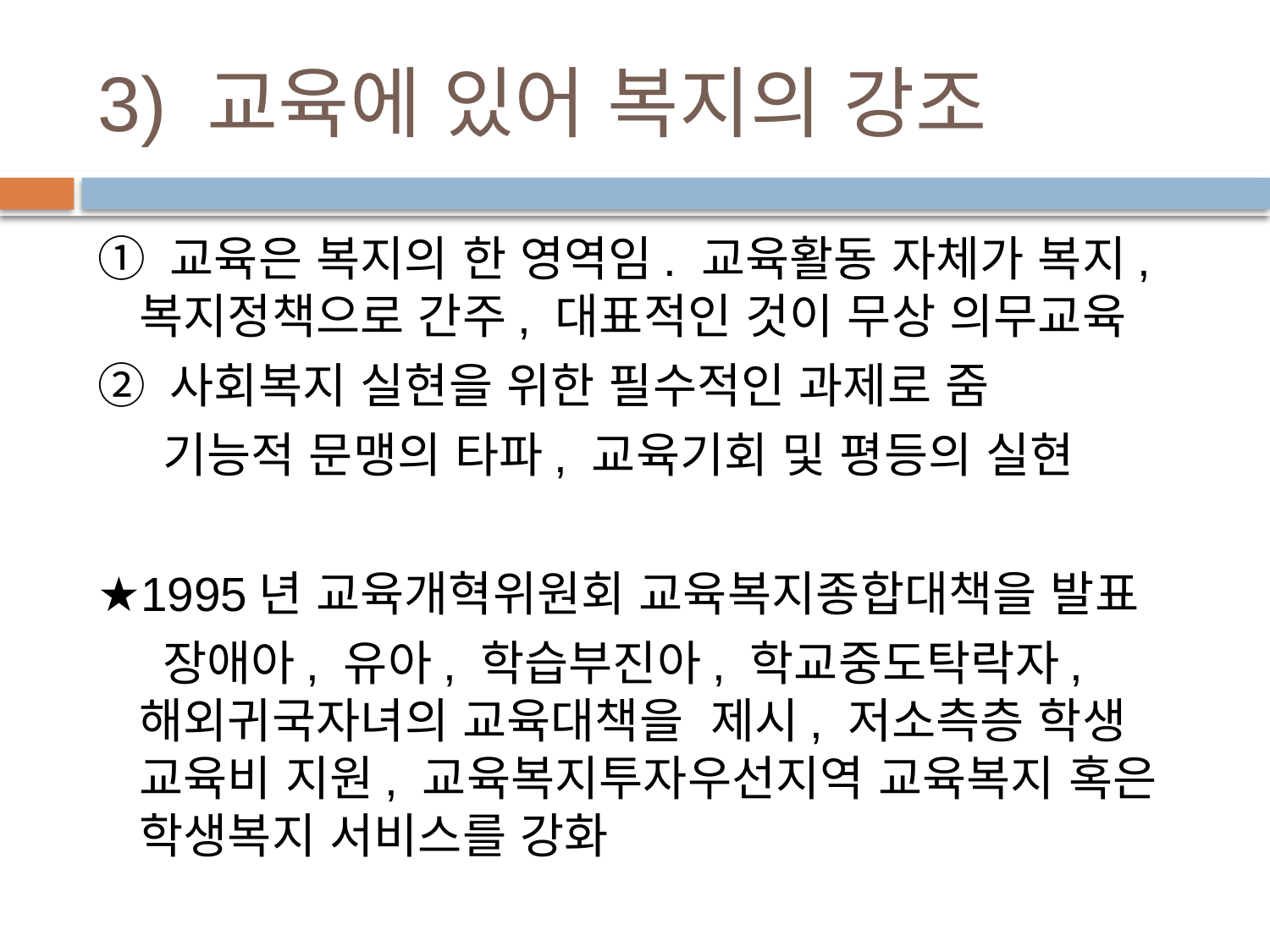

# 3) 교육에 있어 복지의 강조
① 교육은 복지의 한 영역임. 교육활동 자체가 복지, 복지정책으로 간주, 대표적인 것이 무상 의무교육
② 사회복지 실현을 위한 필수적인 과제로 줌
    기능적 문맹의 타파, 교육기회 및 평등의 실현

★1995년 교육개혁위원회 교육복지종합대책을 발표
    장애아, 유아, 학습부진아, 학교중도탁락자, 해외귀국자녀의 교육대책을  제시, 저소측층 학생 교육비 지원, 교육복지투자우선지역 교육복지 혹은 학생복지 서비스를 강화